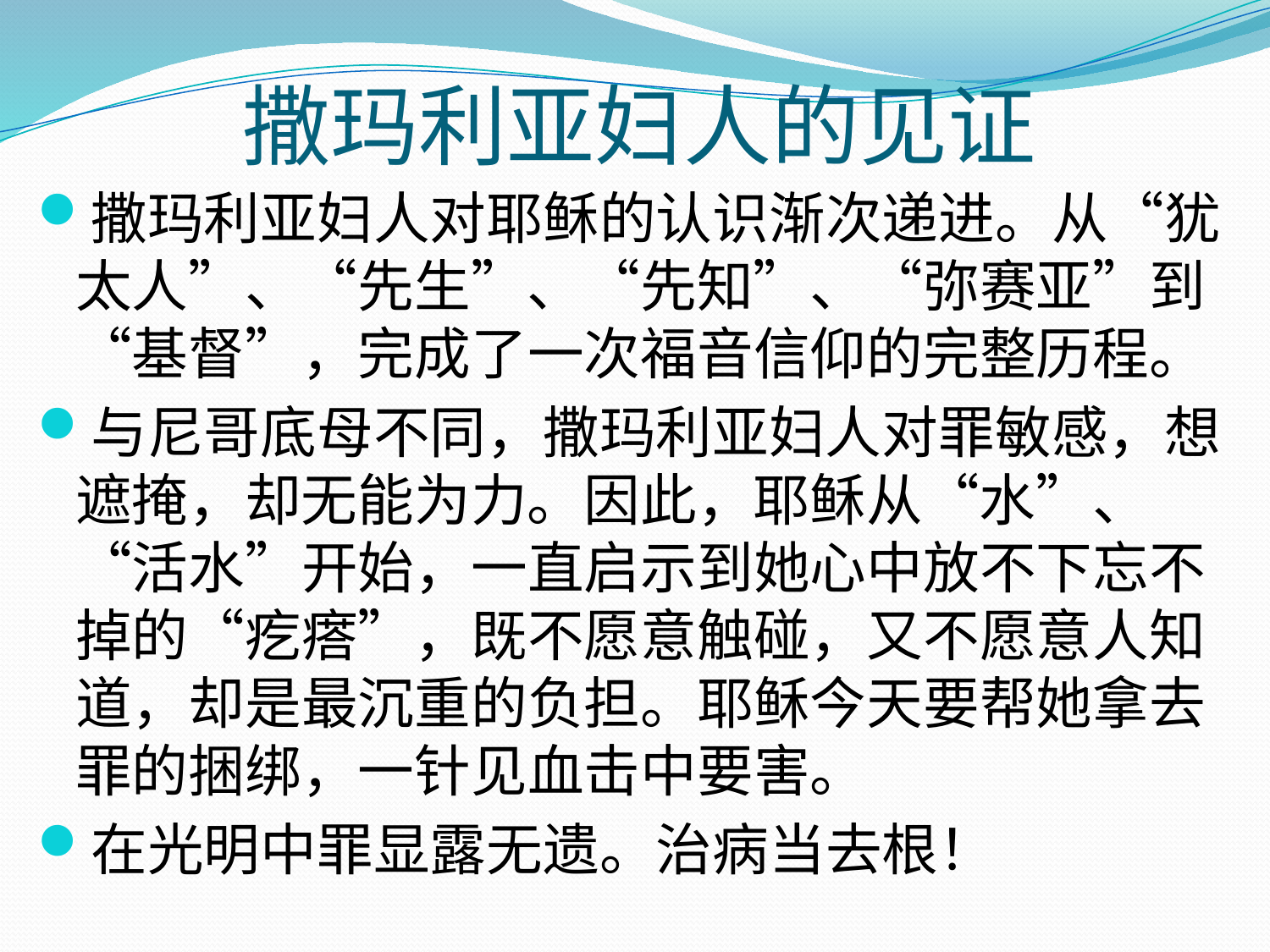

# 撒玛利亚妇人的见证
撒玛利亚妇人对耶稣的认识渐次递进。从“犹太人”、“先生”、“先知”、“弥赛亚”到“基督”，完成了一次福音信仰的完整历程。
与尼哥底母不同，撒玛利亚妇人对罪敏感，想遮掩，却无能为力。因此，耶稣从“水”、“活水”开始，一直启示到她心中放不下忘不掉的“疙瘩”，既不愿意触碰，又不愿意人知道，却是最沉重的负担。耶稣今天要帮她拿去罪的捆绑，一针见血击中要害。
在光明中罪显露无遗。治病当去根！